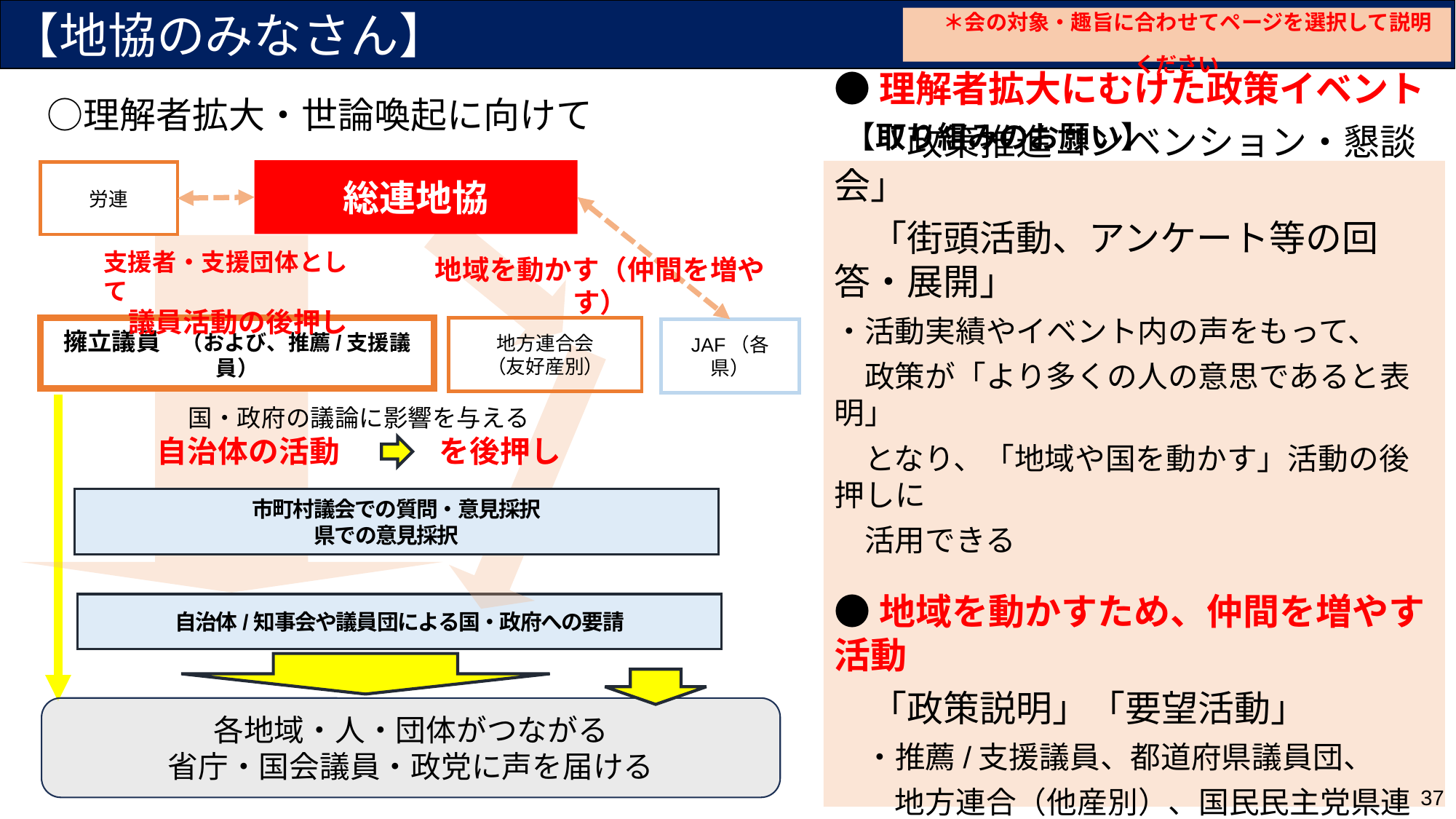

【地協のみなさん】
　＊会の対象・趣旨に合わせてページを選択して説明ください
　○理解者拡大・世論喚起に向けて
【取り組みのお願い】
総連地協
●理解者拡大にむけた政策イベント
　「政策推進コンベンション・懇談会」
　「街頭活動、アンケート等の回答・展開」
・活動実績やイベント内の声をもって、
　政策が「より多くの人の意思であると表明」
　となり、「地域や国を動かす」活動の後押しに
　活用できる

●地域を動かすため、仲間を増やす活動
　「政策説明」「要望活動」
　・推薦/支援議員、都道府県議員団、
　　地方連合（他産別）、国民民主党県連など
　　への政策の説明、要望の場の設定
労連

支援者・支援団体として
　議員活動の後押し
地域を動かす（仲間を増やす）
擁立議員　（および、推薦/支援議員）
地方連合会
（友好産別）
JAF（各県）
国・政府の議論に影響を与える
自治体の活動　　　 を後押し

市町村議会での質問・意見採択
県での意見採択

自治体/知事会や議員団による国・政府への要請

各地域・人・団体がつながる
省庁・国会議員・政党に声を届ける
37